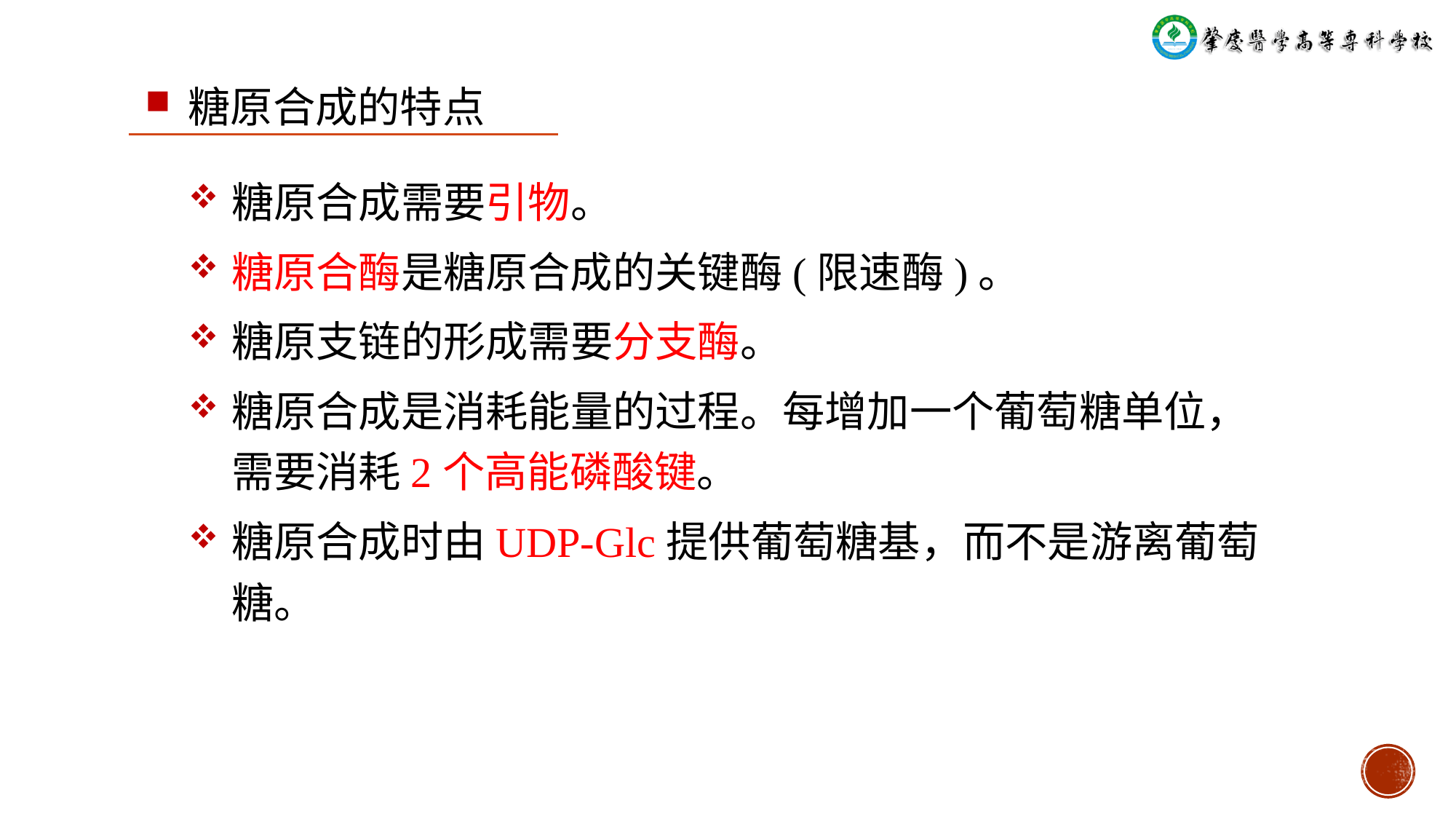

糖原合成的特点
糖原合成需要引物。
糖原合酶是糖原合成的关键酶(限速酶)。
糖原支链的形成需要分支酶。
糖原合成是消耗能量的过程。每增加一个葡萄糖单位，需要消耗2个高能磷酸键。
糖原合成时由UDP-Glc提供葡萄糖基，而不是游离葡萄糖。